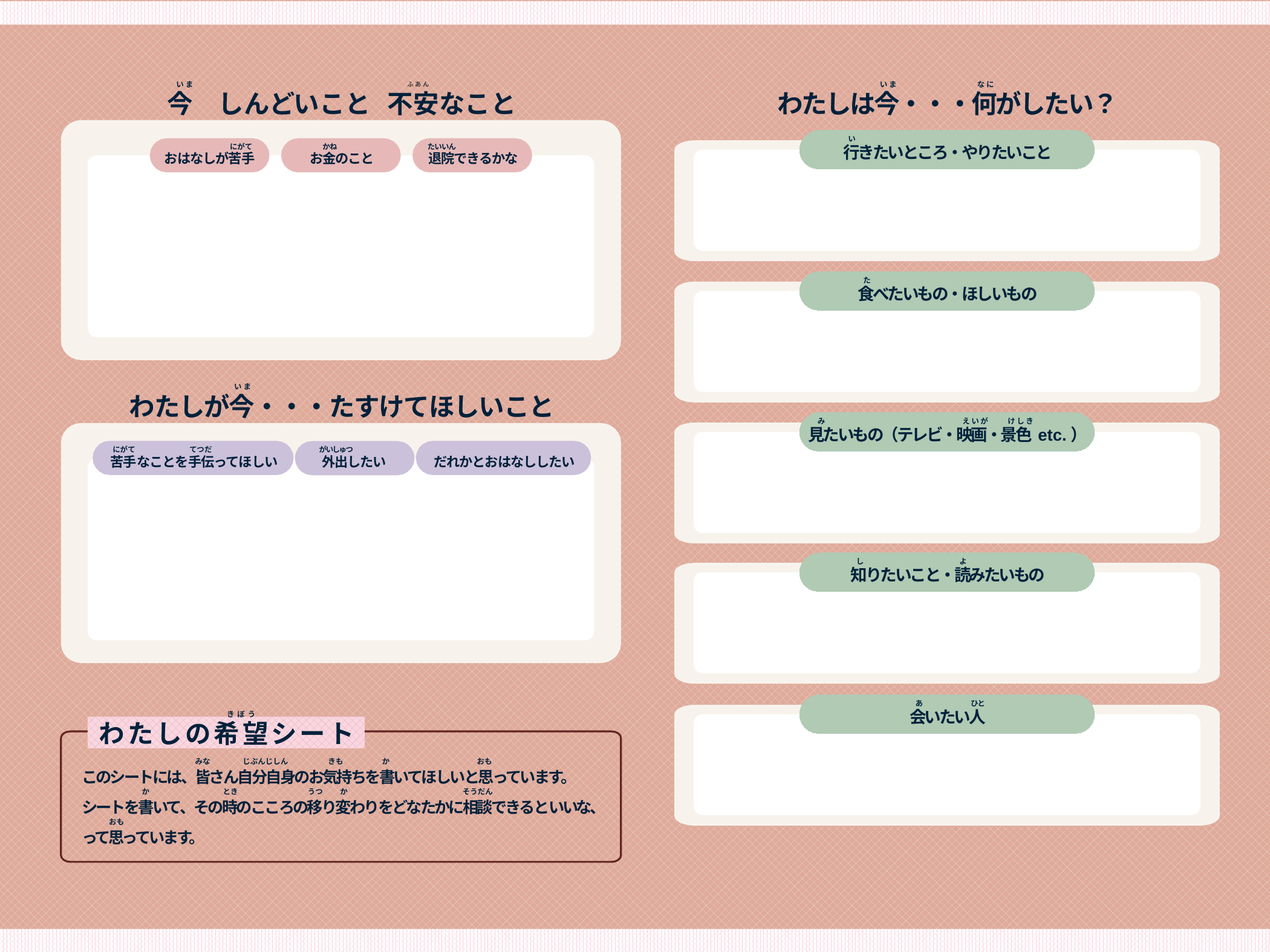

いま
いま
なに
ふあん
今　しんどいこと	不安なこと
わたしは今・・・何がしたい？

い

行きたいところ・やりたいこと
にがて
たいいん
かね

おはなしが苦手
お金のこと
退院できるかな

た
食べたいもの・ほしいもの

いま
わたしが今・・・たすけてほしいこと

み
えいが
けしき
見たいもの（テレビ・映画・景色 etc.）

にがて
てつだ
がいしゅつ
苦手なことを手伝ってほしい
外出したい
だれかとおはなししたい

し
よ
知りたいこと・読みたいもの

ひと
あ
会いたい人

きぼう

わたしの希望シート

みな
じぶんじしん
きも
か
おも
このシートには、皆さん自分自身のお気持ちを書いてほしいと思っています。
シートを書いて、その時のこころの移り変わりをどなたかに相談できるといいな、
って思っています。
か
とき
うつ
か
そうだん
おも